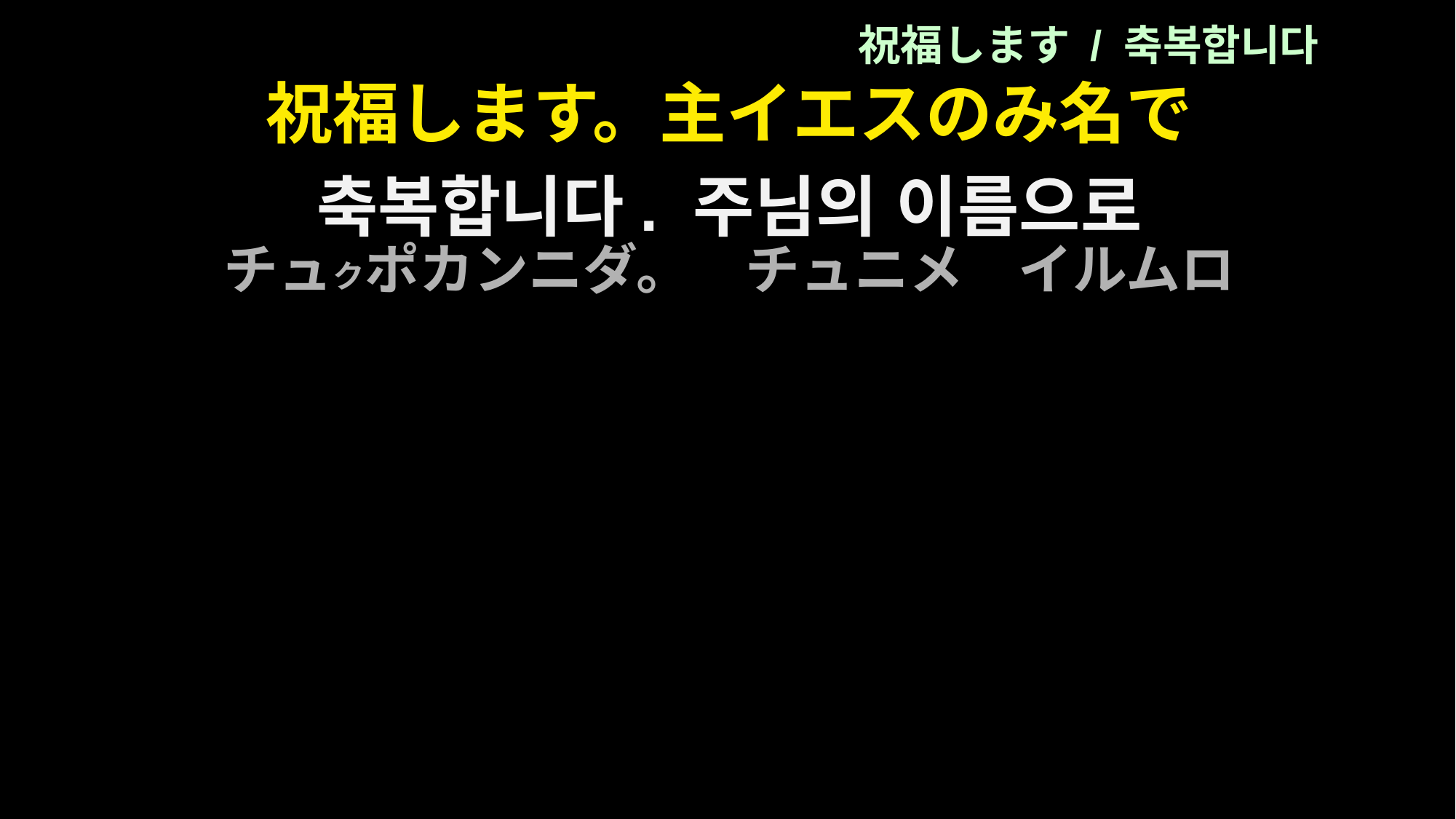

祝福します / 축복합니다
祝福します。主イエスのみ名で
축복합니다. 주님의 이름으로
チュクポカンニダ。　チュニメ　イルムロ